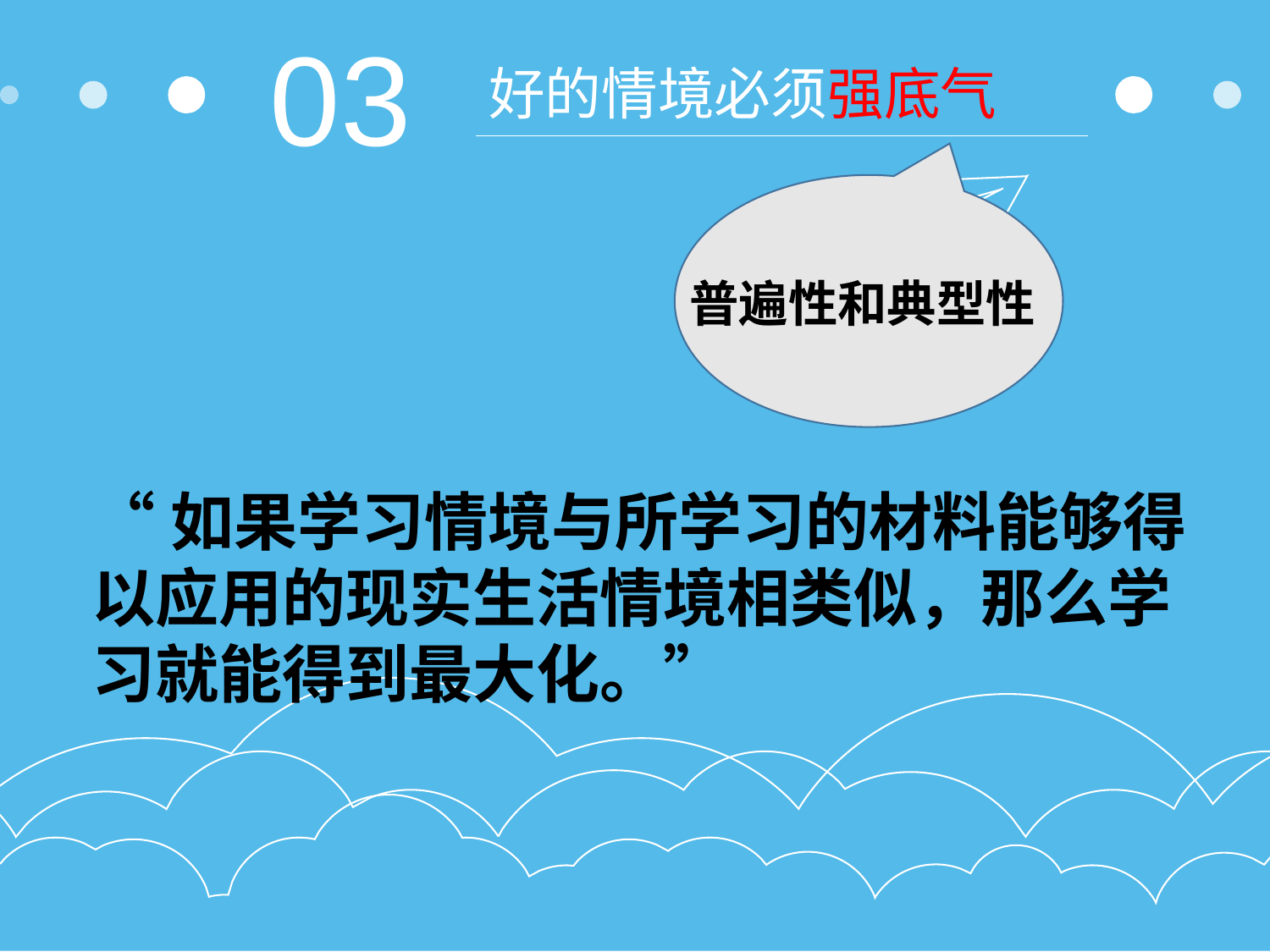

03
好的情境必须强底气

普遍性和典型性

“如果学习情境与所学习的材料能够得以应用的现实生活情境相类似，那么学习就能得到最大化。”